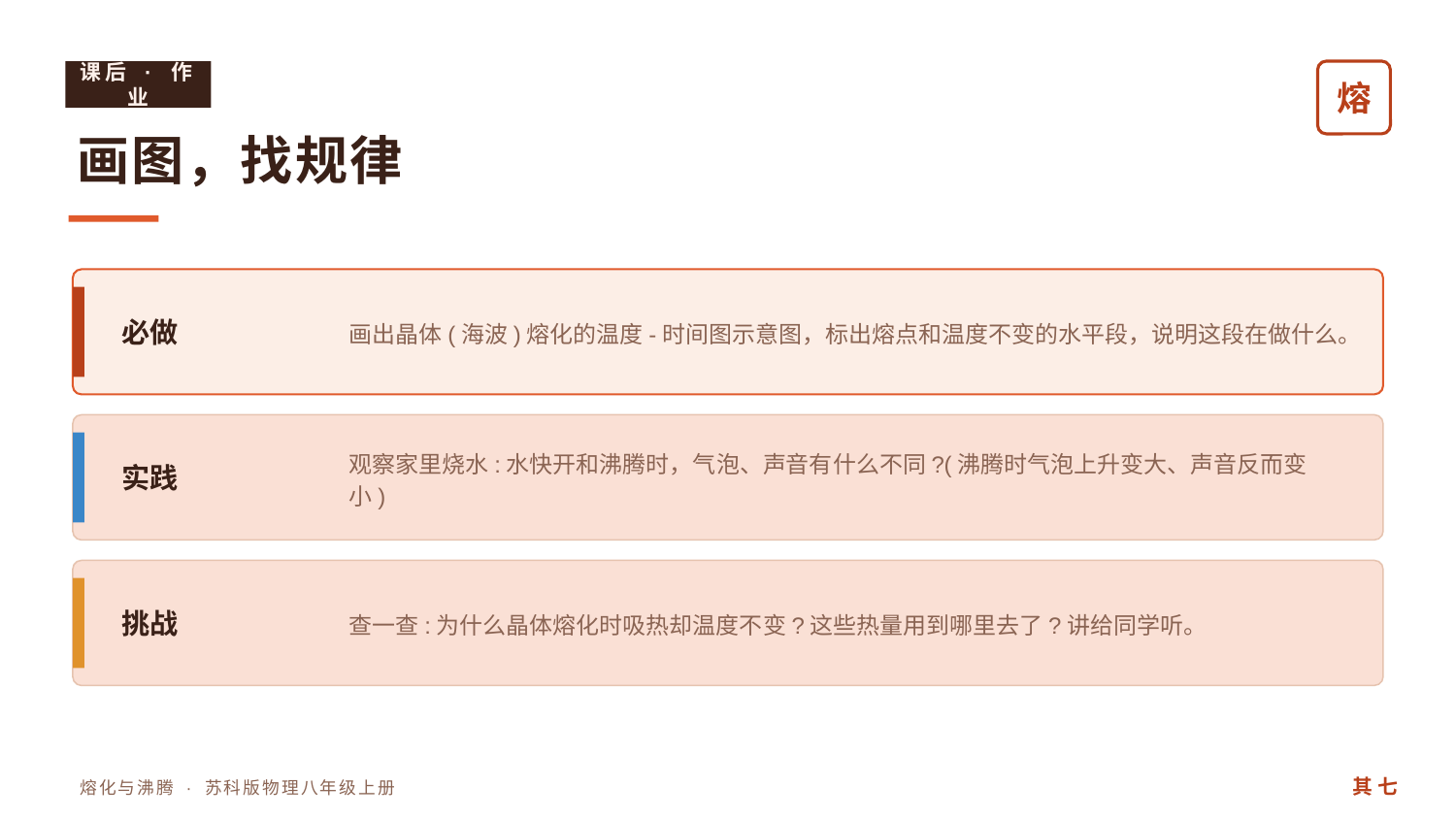

课后 · 作业
熔

画图，找规律

画出晶体(海波)熔化的温度-时间图示意图，标出熔点和温度不变的水平段，说明这段在做什么。
必做

观察家里烧水:水快开和沸腾时，气泡、声音有什么不同?(沸腾时气泡上升变大、声音反而变小)
实践

查一查:为什么晶体熔化时吸热却温度不变?这些热量用到哪里去了?讲给同学听。
挑战

其 七
熔化与沸腾 · 苏科版物理八年级上册